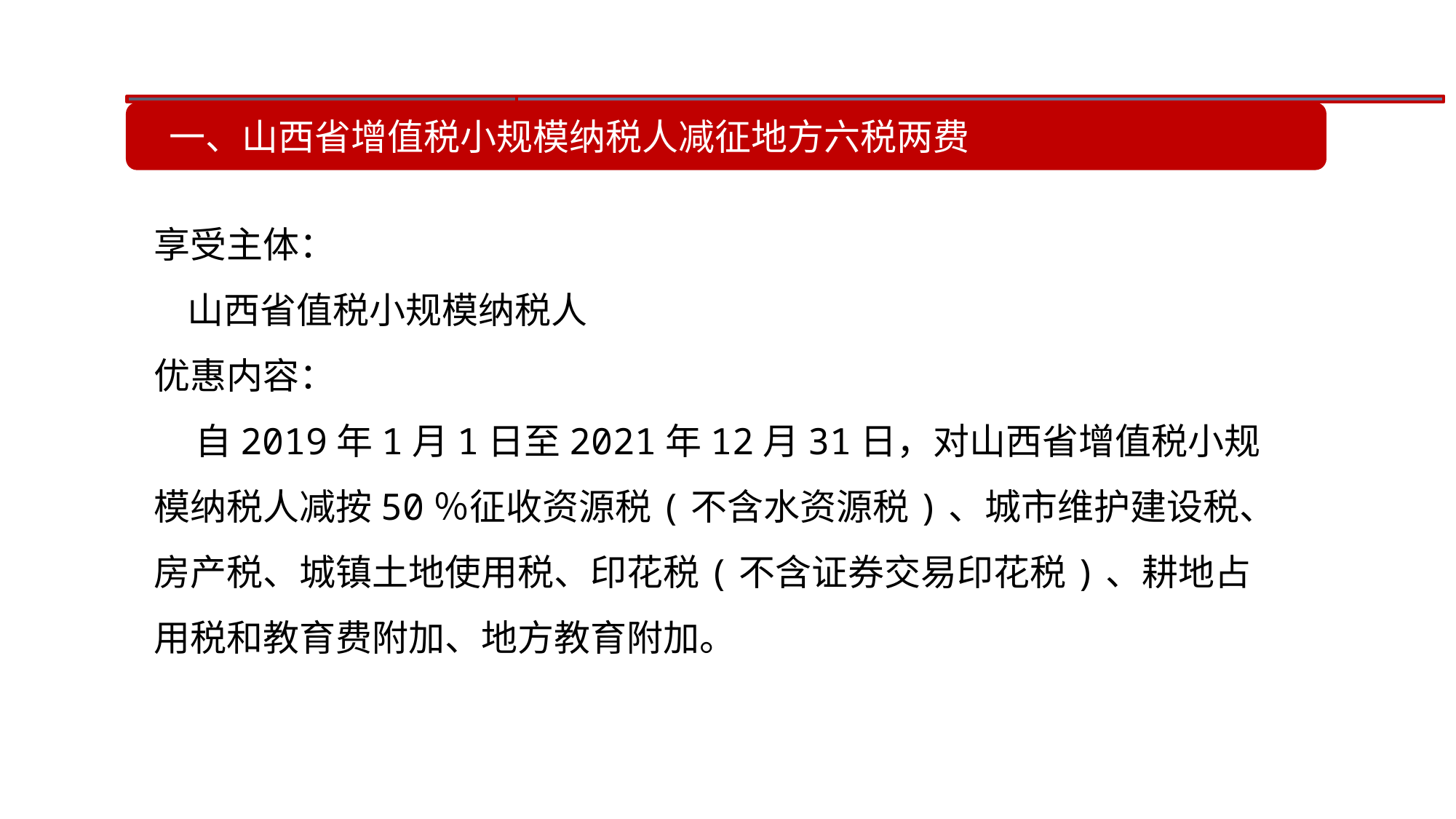

一、山西省增值税小规模纳税人减征地方六税两费
享受主体：
   山西省值税小规模纳税人
优惠内容：
    自2019年1月1日至2021年12月31日，对山西省增值税小规模纳税人减按50％征收资源税(不含水资源税)、城市维护建设税、房产税、城镇土地使用税、印花税(不含证券交易印花税)、耕地占用税和教育费附加、地方教育附加。